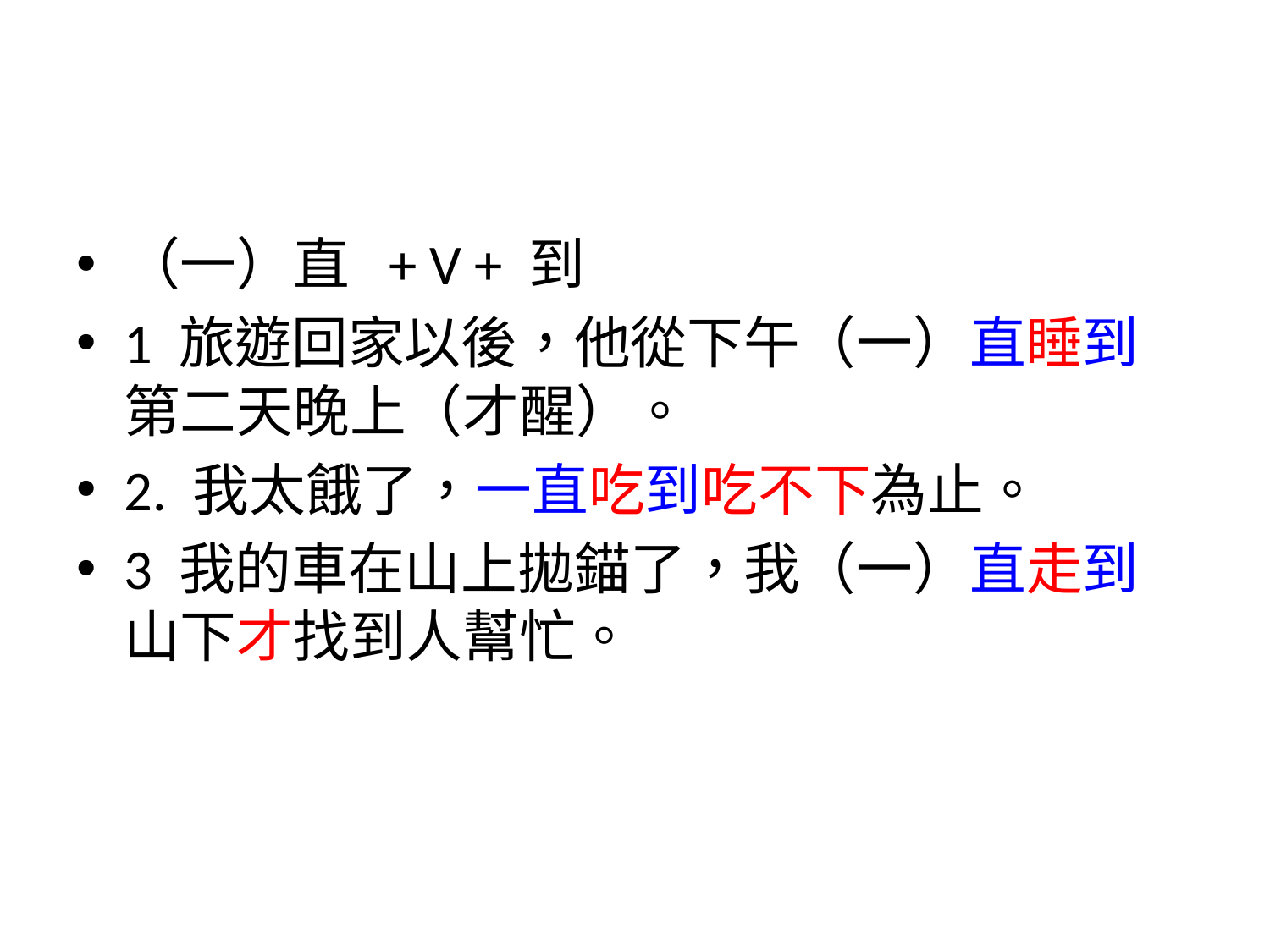

#
（一）直  + V + 到
1 旅遊回家以後，他從下午（一）直睡到第二天晚上（才醒）。
2. 我太餓了，一直吃到吃不下為止。
3 我的車在山上拋錨了，我（一）直走到山下才找到人幫忙。